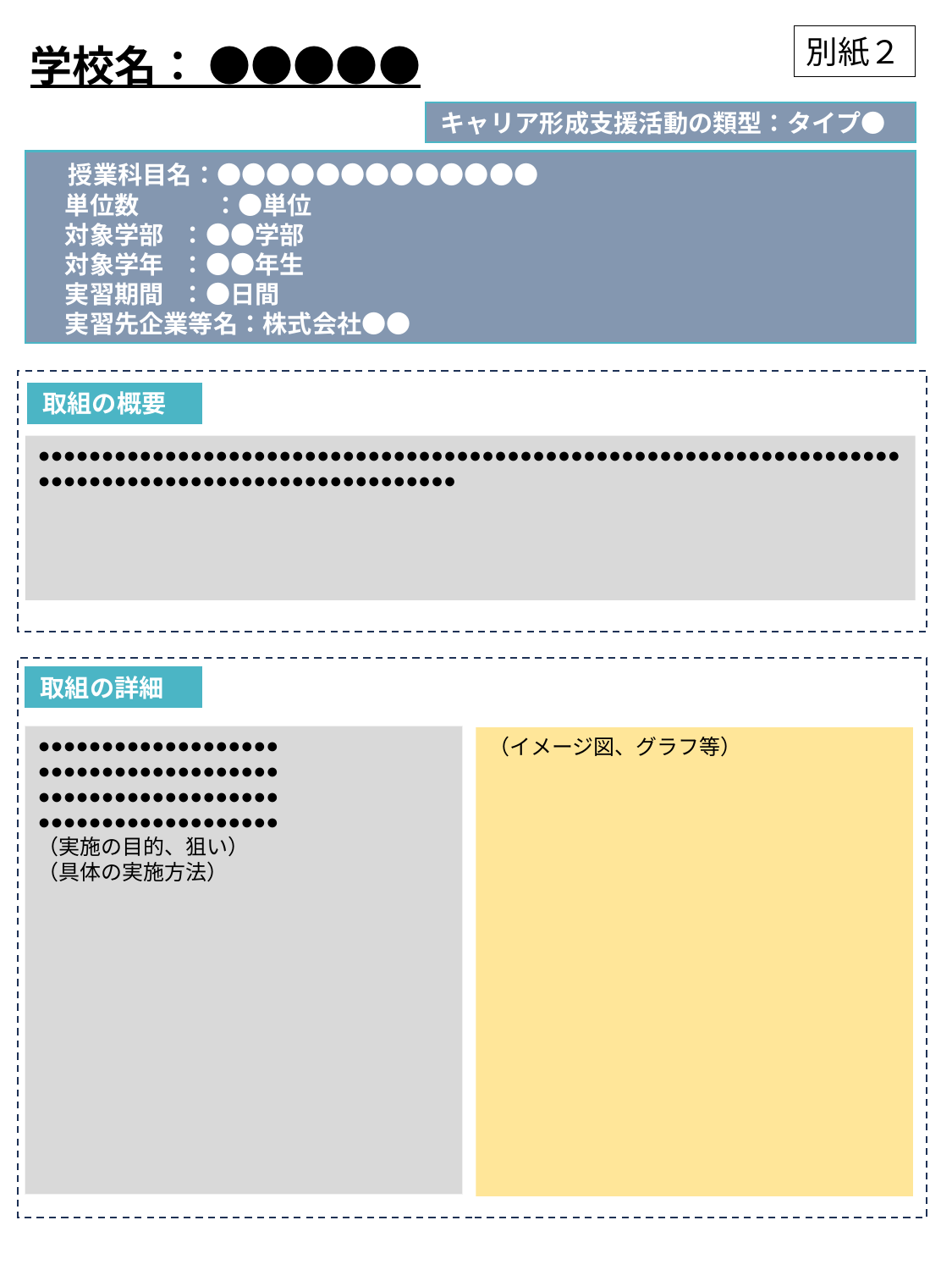

・「学校名」は、24pt＋太字・下線
別紙２
学校名： ●●●●●
・キャリア形成支援活動の4類型から該当するものを記載
（タイプ２・タイプ３・タイプ４から選択）
・対象学年等により複数選択可
キャリア形成支援活動の類型：タイプ●
・必須記載項目
・BIZ UDPゴシック、14pt
・「別紙１　申請書様式」記載の内容を参考に記載ください。
・枠が足りない場合適宜変更してください。
　授業科目名：●●●●●●●●●●●●●
　単位数　　　：●単位
　対象学部   ：●●学部
　対象学年   ：●●年生
　実習期間   ：●日間
　実習先企業等名：株式会社●●
「別紙２」作成にあたっての留意事項

・作成いただいた別紙２は、授賞校決定の後に事例をとりまとめ（※）、文科省ウェブサイトでの発信等の公表を予定しておりますので、ご承知おきください。

・事例集としての公表にあたり申請のあった大学等に対して照会をしますので、その際に確認・修正をいただくことが可能です。

・「必須記載項目」のテーマは変更不可ですが、レイアウト、図や写真等の掲載等を含めて内容は自由に作成ください。

※事例とりまとめイメージ：
「インターンシップ好事例集－教育的効果を高める工夫－」（平成28年　文部科学省作成）
https://www.mext.go.jp/content/1355719_001_1.pdf

取組の概要
・必須記載項目
・BIZ UDPゴシック、12pt
・余白や行間、枠の大きさは適宜変更してください。
●●●●●●●●●●●●●●●●●●●●●●●●●●●●●●●●●●●●●●●●●●●●●●●●●●●●●●●●●●●●●●●●●●●●●●●●●●●●●●●●●●●●●●●●●●●●●●●●●●●●●

取組の詳細
●●●●●●●●●●●●●●●●●●●
●●●●●●●●●●●●●●●●●●●
●●●●●●●●●●●●●●●●●●●
●●●●●●●●●●●●●●●●●●●
（実施の目的、狙い）
（具体の実施方法）

・必須記載項目
・BIZ UDPゴシック、12pt
・フォーマットの様式に拘らず自由にご記載ください。
・図、表、写真等を適宜挿入してください。
・余白や行間、枠の大きさは適宜変更してください。
（イメージ図、グラフ等）